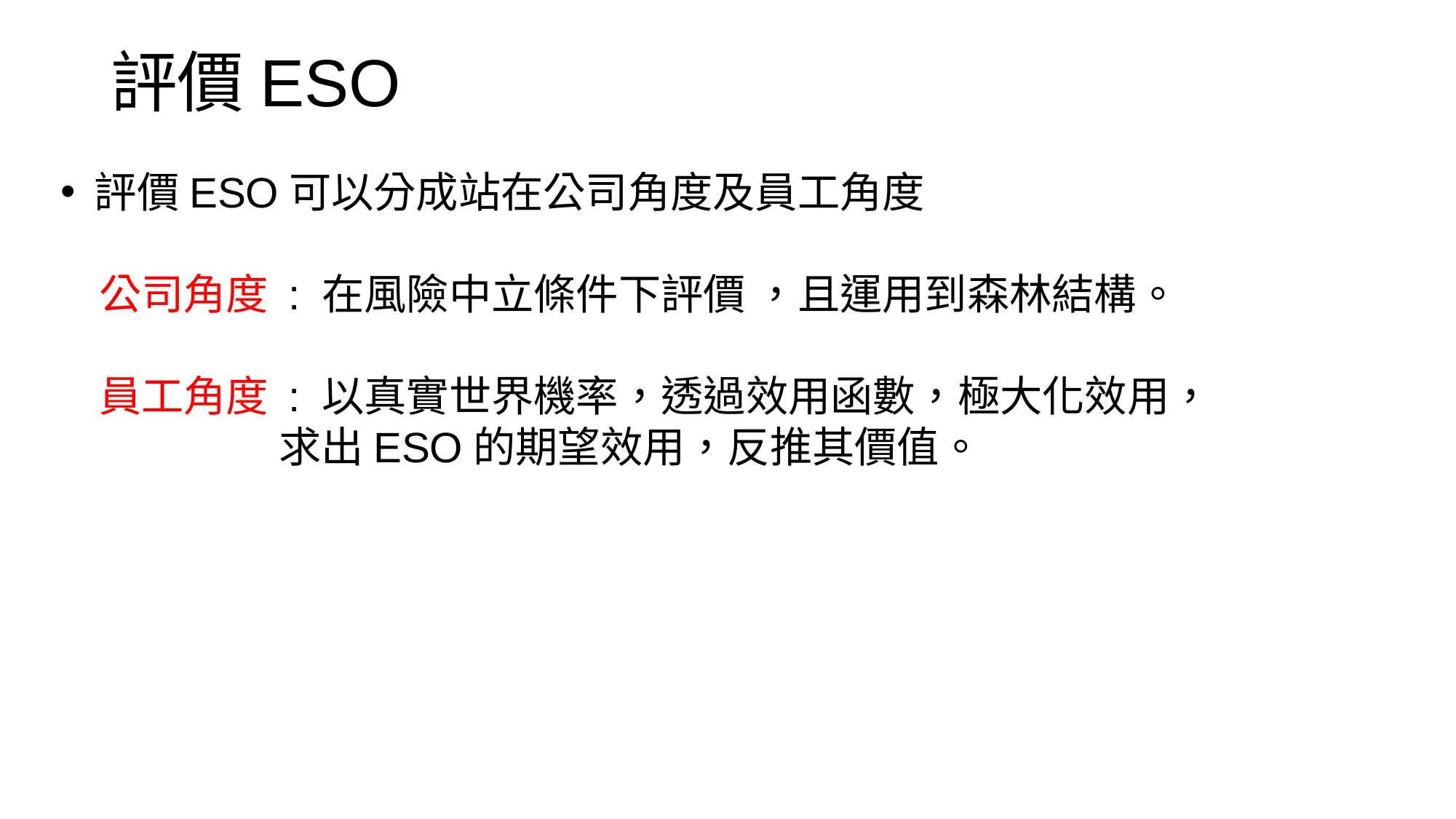

評價ESO
評價ESO可以分成站在公司角度及員工角度

   公司角度 : 在風險中立條件下評價 ，且運用到森林結構。
   員工角度 : 以真實世界機率，透過效用函數，極大化效用，
                      求出ESO的期望效用，反推其價值。